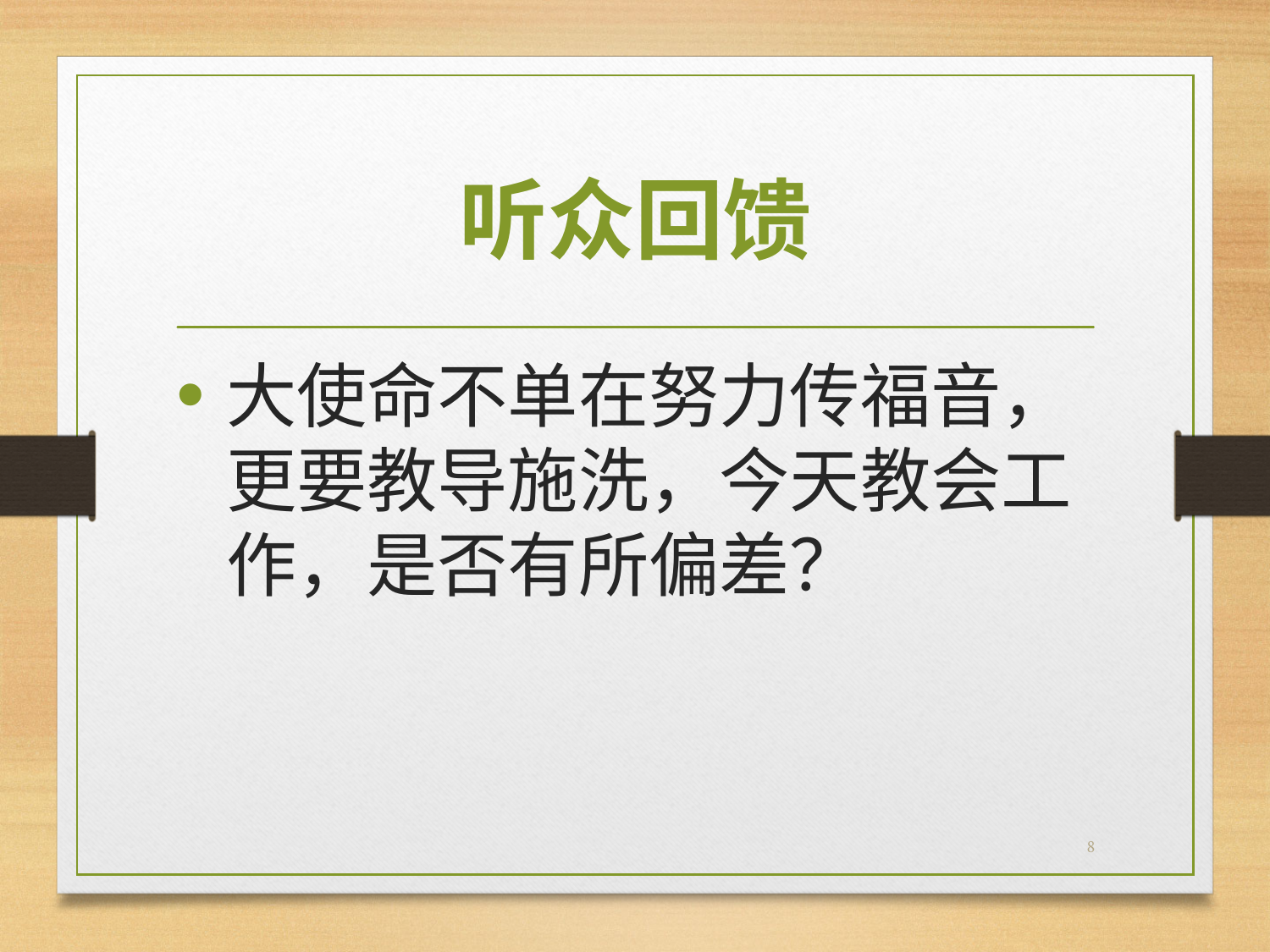

# 听众回馈
大使命不单在努力传福音，更要教导施洗，今天教会工作，是否有所偏差？
8